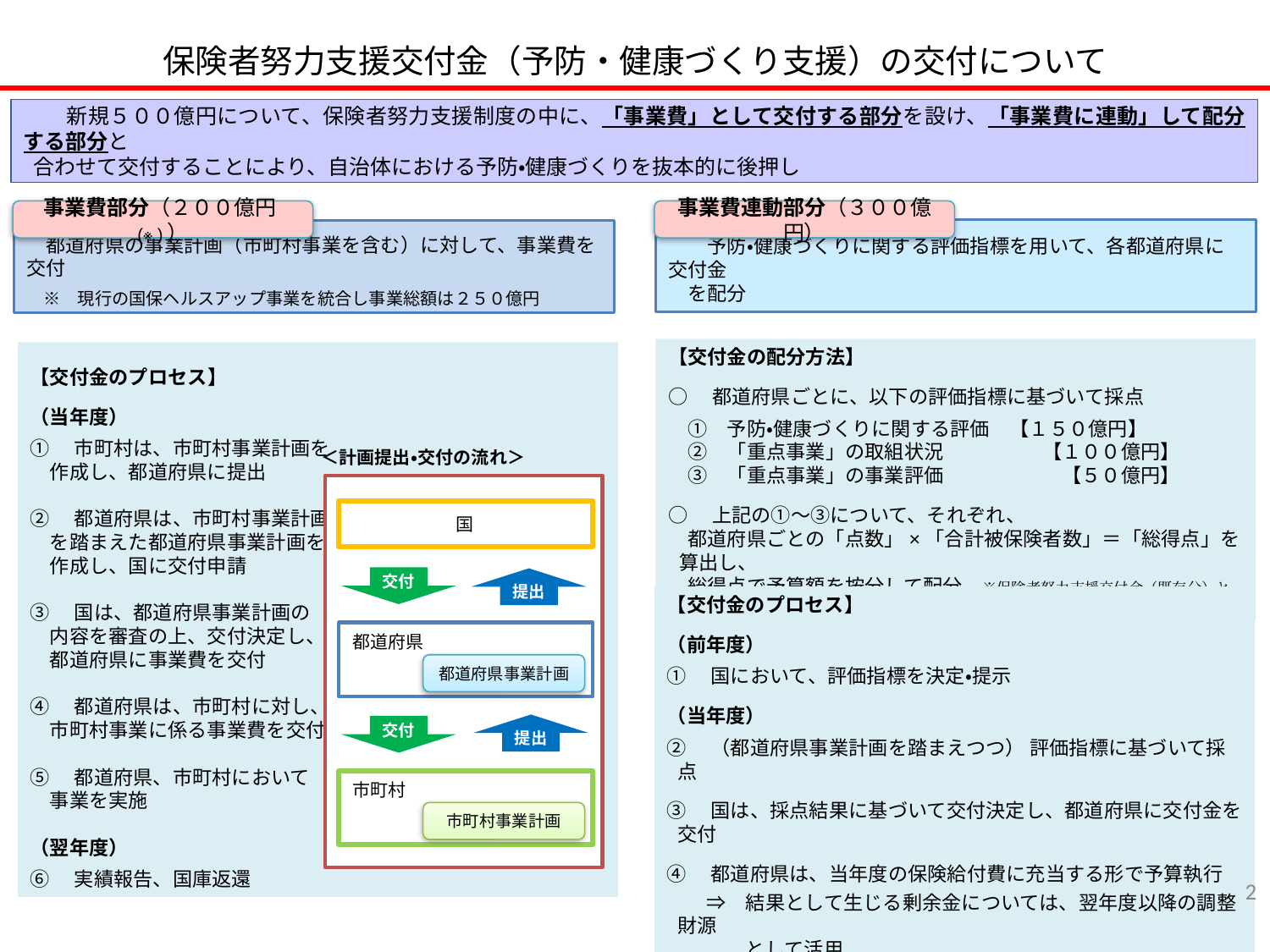

保険者努力支援交付金（予防・健康づくり支援）の交付について
　　新規５００億円について、保険者努力支援制度の中に、「事業費」として交付する部分を設け、「事業費に連動」して配分する部分と
 合わせて交付することにより、自治体における予防・健康づくりを抜本的に後押し
事業費部分（２００億円(※)）
事業費連動部分（３００億円）

　　予防・健康づくりに関する評価指標を用いて、各都道府県に交付金
　を配分

　都道府県の事業計画（市町村事業を含む）に対して、事業費を交付

　※　現行の国保ヘルスアップ事業を統合し事業総額は２５０億円
【交付金の配分方法】

○　都道府県ごとに、以下の評価指標に基づいて採点

　①　予防・健康づくりに関する評価　【１５０億円】
　②　「重点事業」の取組状況　　　　　【１００億円】
　③　「重点事業」の事業評価　　　　　　【５０億円】

○　上記の①～③について、それぞれ、
　都道府県ごとの「点数」×「合計被保険者数」＝「総得点」を算出し、
　総得点で予算額を按分して配分　※保険者努力支援交付金（既存分）と同様

【交付金のプロセス】

（当年度）

①　市町村は、市町村事業計画を
　作成し、都道府県に提出

②　都道府県は、市町村事業計画
　を踏まえた都道府県事業計画を
　作成し、国に交付申請

③　国は、都道府県事業計画の
　内容を審査の上、交付決定し、
　都道府県に事業費を交付

④　都道府県は、市町村に対し、
　市町村事業に係る事業費を交付

⑤　都道府県、市町村において
　事業を実施

（翌年度）

⑥　実績報告、国庫返還
＜計画提出・交付の流れ＞

国

交付
提出

都道府県
都道府県事業計画
提出
交付

市町村
市町村事業計画
【交付金のプロセス】

（前年度）

①　国において、評価指標を決定・提示

（当年度）

②　（都道府県事業計画を踏まえつつ） 評価指標に基づいて採点

③　国は、採点結果に基づいて交付決定し、都道府県に交付金を交付

④　都道府県は、当年度の保険給付費に充当する形で予算執行

　　⇒　結果として生じる剰余金については、翌年度以降の調整財源
　　　　として活用
2